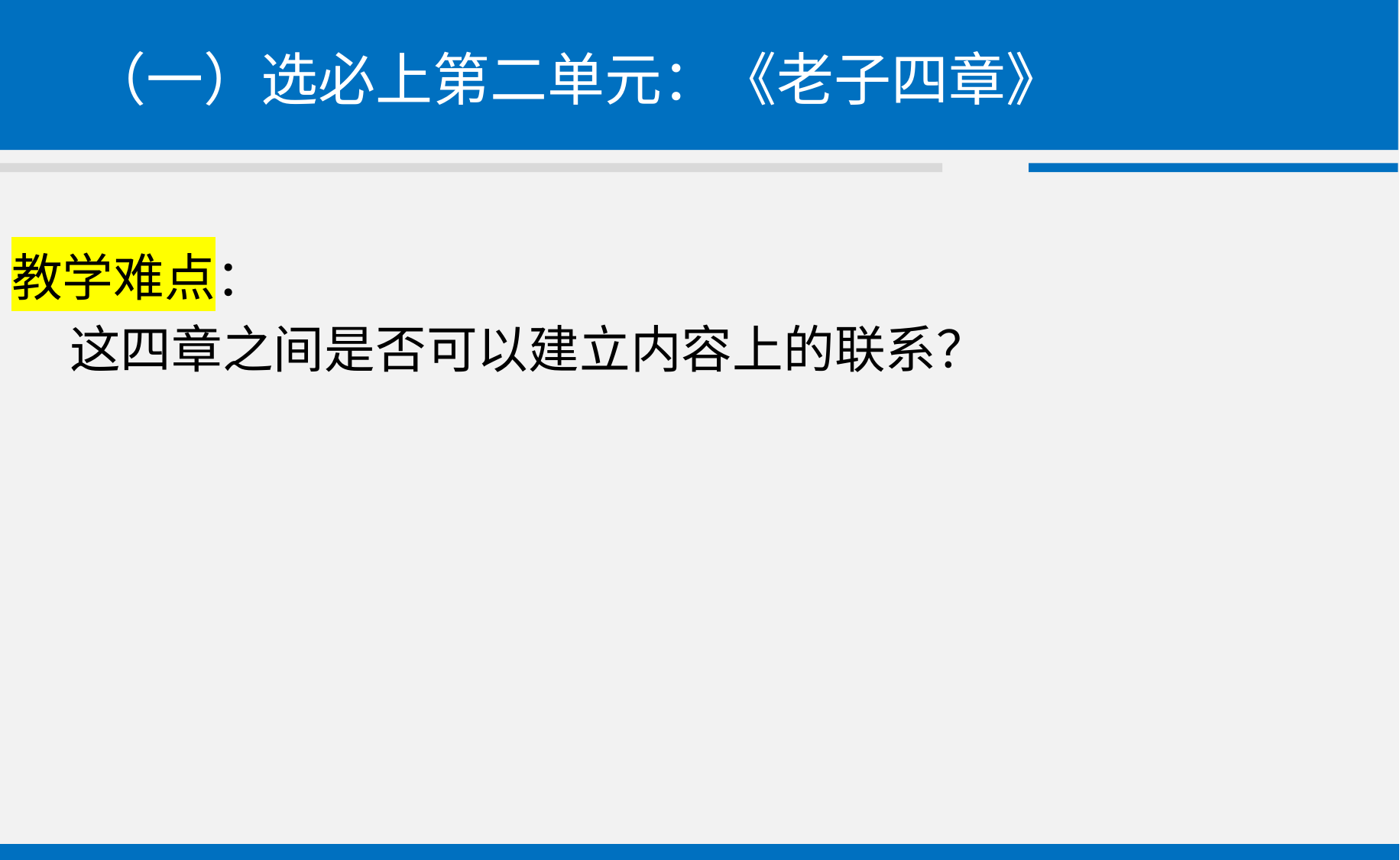

# （一）选必上第二单元：《老子四章》

教学难点：
    这四章之间是否可以建立内容上的联系？